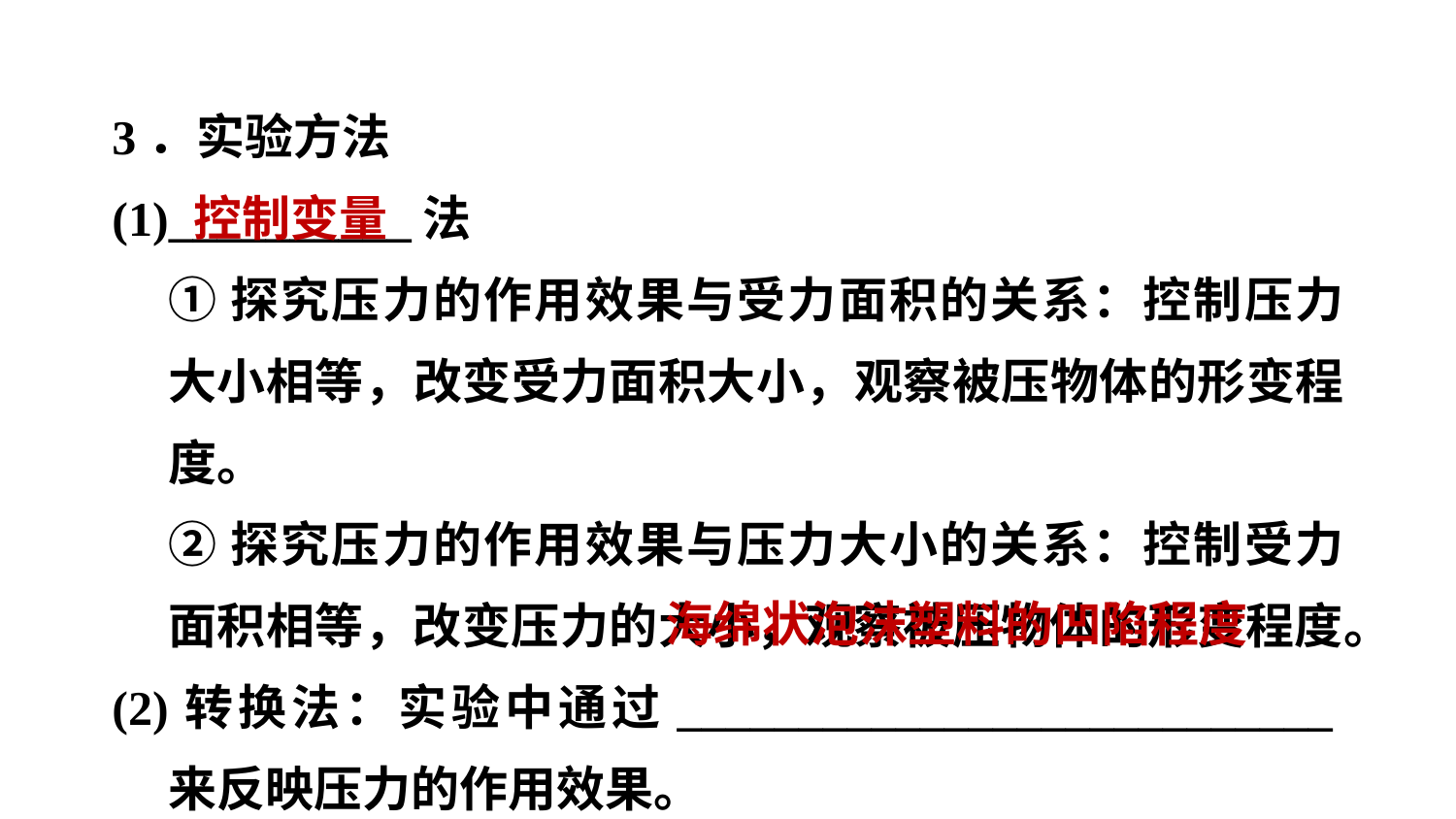

3．实验方法
(1)__________法
①探究压力的作用效果与受力面积的关系：控制压力大小相等，改变受力面积大小，观察被压物体的形变程度。
②探究压力的作用效果与压力大小的关系：控制受力面积相等，改变压力的大小，观察被压物体的形变程度。
(2)转换法：实验中通过___________________________来反映压力的作用效果。
控制变量
海绵状泡沫塑料的凹陷程度